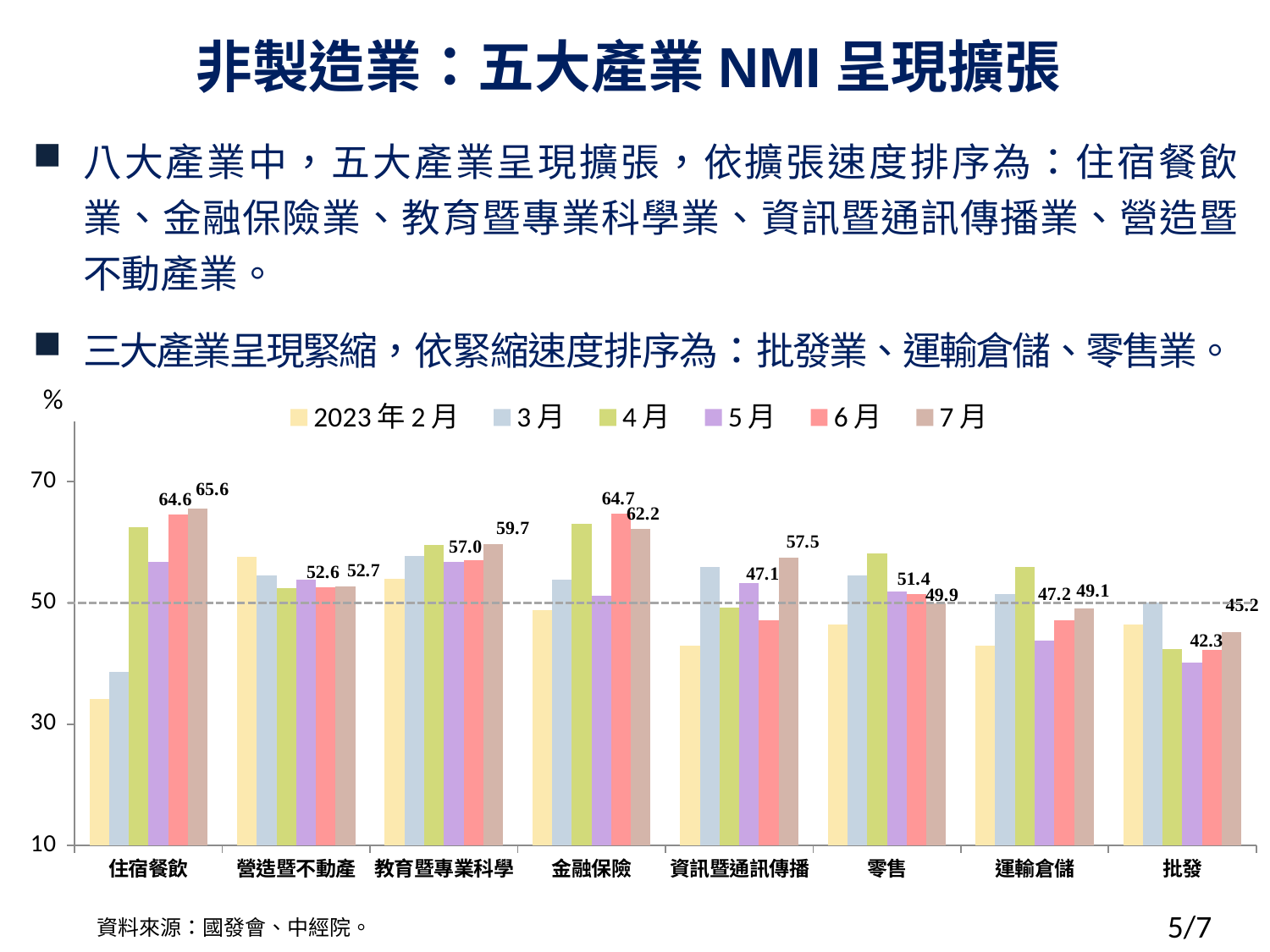

# 非製造業：五大產業NMI呈現擴張
八大產業中，五大產業呈現擴張，依擴張速度排序為：住宿餐飲業、金融保險業、教育暨專業科學業、資訊暨通訊傳播業、營造暨不動產業。
三大產業呈現緊縮，依緊縮速度排序為：批發業、運輸倉儲、零售業。
%

### Chart

| Category | 2023年2月 | 3月 | 4月 | 5月 | 6月 | 7月 |
|---|---|---|---|---|---|---|
| 住宿餐飲 | 34.1 | 38.6 | 62.5 | 56.8 | 64.6 | 65.6 |
| 營造暨不動產 | 57.6 | 54.6 | 52.4 | 53.9 | 52.6 | 52.7 |
| 教育暨專業科學 | 54.0 | 57.7 | 59.6 | 56.8 | 57.0 | 59.7 |
| 金融保險 | 48.8 | 53.8 | 63.1 | 51.2 | 64.7 | 62.2 |
| 資訊暨通訊傳播 | 43.0 | 55.9 | 49.2 | 53.3 | 47.1 | 57.5 |
| 零售 | 46.5 | 54.6 | 58.1 | 51.9 | 51.4 | 49.9 |
| 運輸倉儲 | 43.0 | 51.4 | 56.0 | 43.8 | 47.2 | 49.1 |
| 批發 | 46.5 | 50.1 | 42.4 | 40.2 | 42.3 | 45.2 |
資料來源：國發會、中經院。